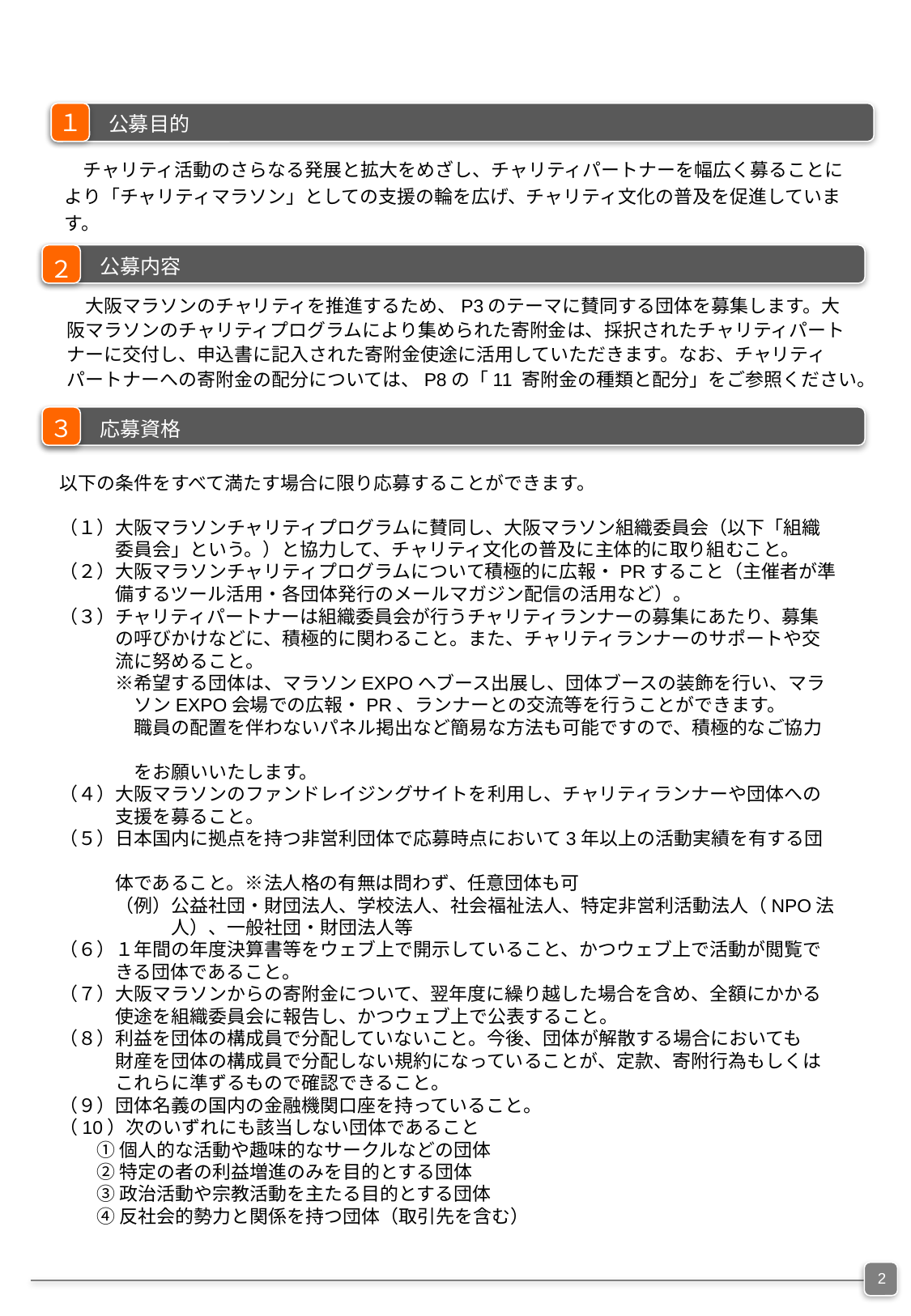

１

公募目的
　チャリティ活動のさらなる発展と拡大をめざし、チャリティパートナーを幅広く募ることにより「チャリティマラソン」としての支援の輪を広げ、チャリティ文化の普及を促進しています。

２

公募内容
　大阪マラソンのチャリティを推進するため、P3のテーマに賛同する団体を募集します。大阪マラソンのチャリティプログラムにより集められた寄附金は、採択されたチャリティパートナーに交付し、申込書に記入された寄附金使途に活用していただきます。なお、チャリティパートナーへの寄附金の配分については、P8の「11 寄附金の種類と配分」をご参照ください。

３

応募資格
以下の条件をすべて満たす場合に限り応募することができます。
（１）大阪マラソンチャリティプログラムに賛同し、大阪マラソン組織委員会（以下「組織
　　　委員会」という。）と協力して、チャリティ文化の普及に主体的に取り組むこと。
（２）大阪マラソンチャリティプログラムについて積極的に広報・PRすること（主催者が準
　　　備するツール活用・各団体発行のメールマガジン配信の活用など）。
（３）チャリティパートナーは組織委員会が行うチャリティランナーの募集にあたり、募集
　　　の呼びかけなどに、積極的に関わること。また、チャリティランナーのサポートや交
　　　流に努めること。
　　　※希望する団体は、マラソンEXPOへブース出展し、団体ブースの装飾を行い、マラ
　　　　ソンEXPO会場での広報・PR、ランナーとの交流等を行うことができます。
　　　　職員の配置を伴わないパネル掲出など簡易な方法も可能ですので、積極的なご協力
　　　　をお願いいたします。
（４）大阪マラソンのファンドレイジングサイトを利用し、チャリティランナーや団体への
　　　支援を募ること。
（５）日本国内に拠点を持つ非営利団体で応募時点において3年以上の活動実績を有する団
　　　体であること。※法人格の有無は問わず、任意団体も可
　　　（例）公益社団・財団法人、学校法人、社会福祉法人、特定非営利活動法人（NPO法
　　　　　　人）、一般社団・財団法人等
（６）１年間の年度決算書等をウェブ上で開示していること、かつウェブ上で活動が閲覧で
　　　きる団体であること。
（７）大阪マラソンからの寄附金について、翌年度に繰り越した場合を含め、全額にかかる
　　　使途を組織委員会に報告し、かつウェブ上で公表すること。
（８）利益を団体の構成員で分配していないこと。今後、団体が解散する場合においても
　　　財産を団体の構成員で分配しない規約になっていることが、定款、寄附行為もしくは
　　　これらに準ずるもので確認できること。
（９）団体名義の国内の金融機関口座を持っていること。
（10）次のいずれにも該当しない団体であること
　　① 個人的な活動や趣味的なサークルなどの団体
　　② 特定の者の利益増進のみを目的とする団体
　　③ 政治活動や宗教活動を主たる目的とする団体
　　④ 反社会的勢力と関係を持つ団体（取引先を含む）

2